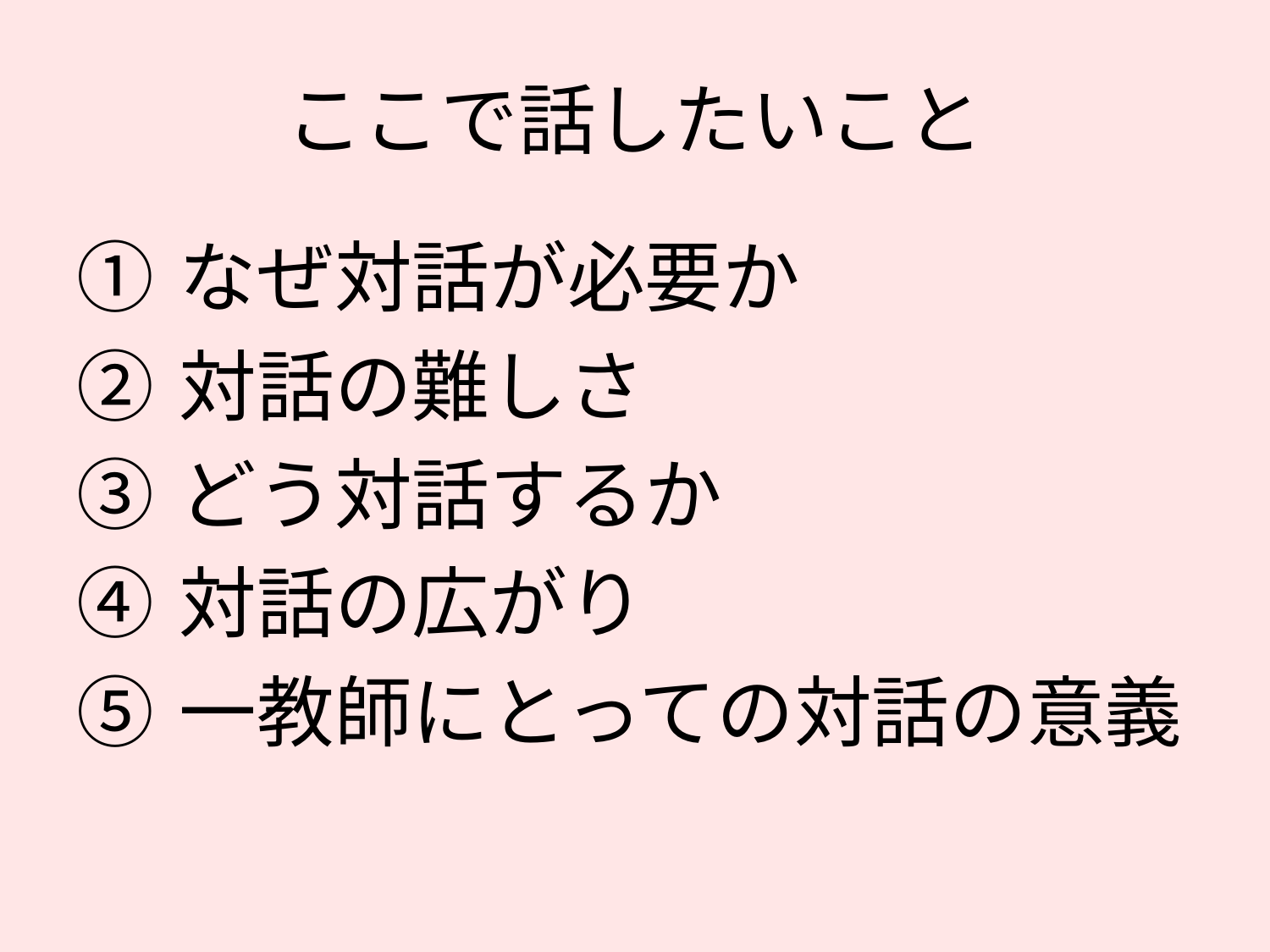

# ここで話したいこと
なぜ対話が必要か
対話の難しさ
どう対話するか
対話の広がり
一教師にとっての対話の意義